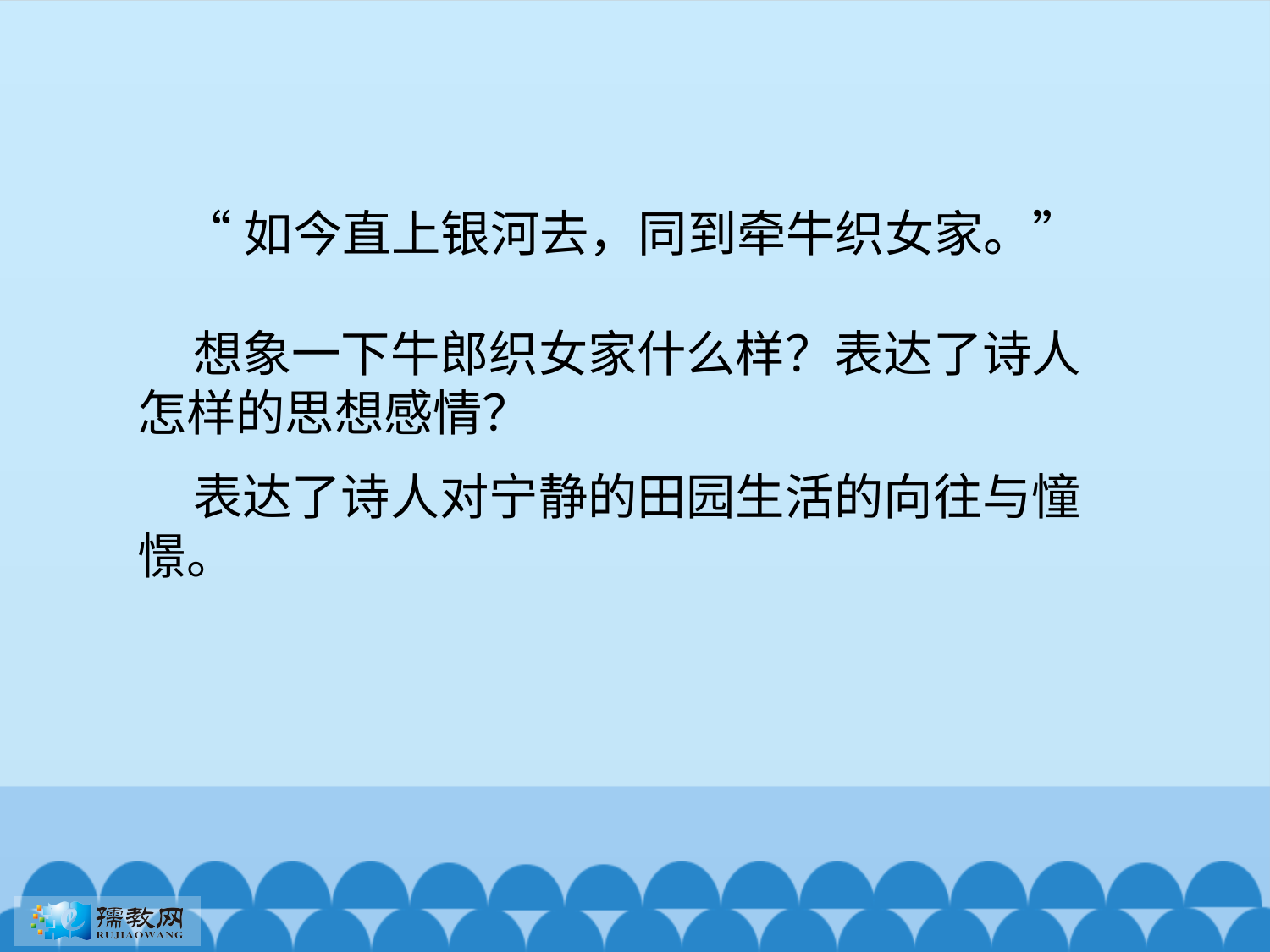

“如今直上银河去，同到牵牛织女家。”

    想象一下牛郎织女家什么样？表达了诗人怎样的思想感情？
    表达了诗人对宁静的田园生活的向往与憧憬。